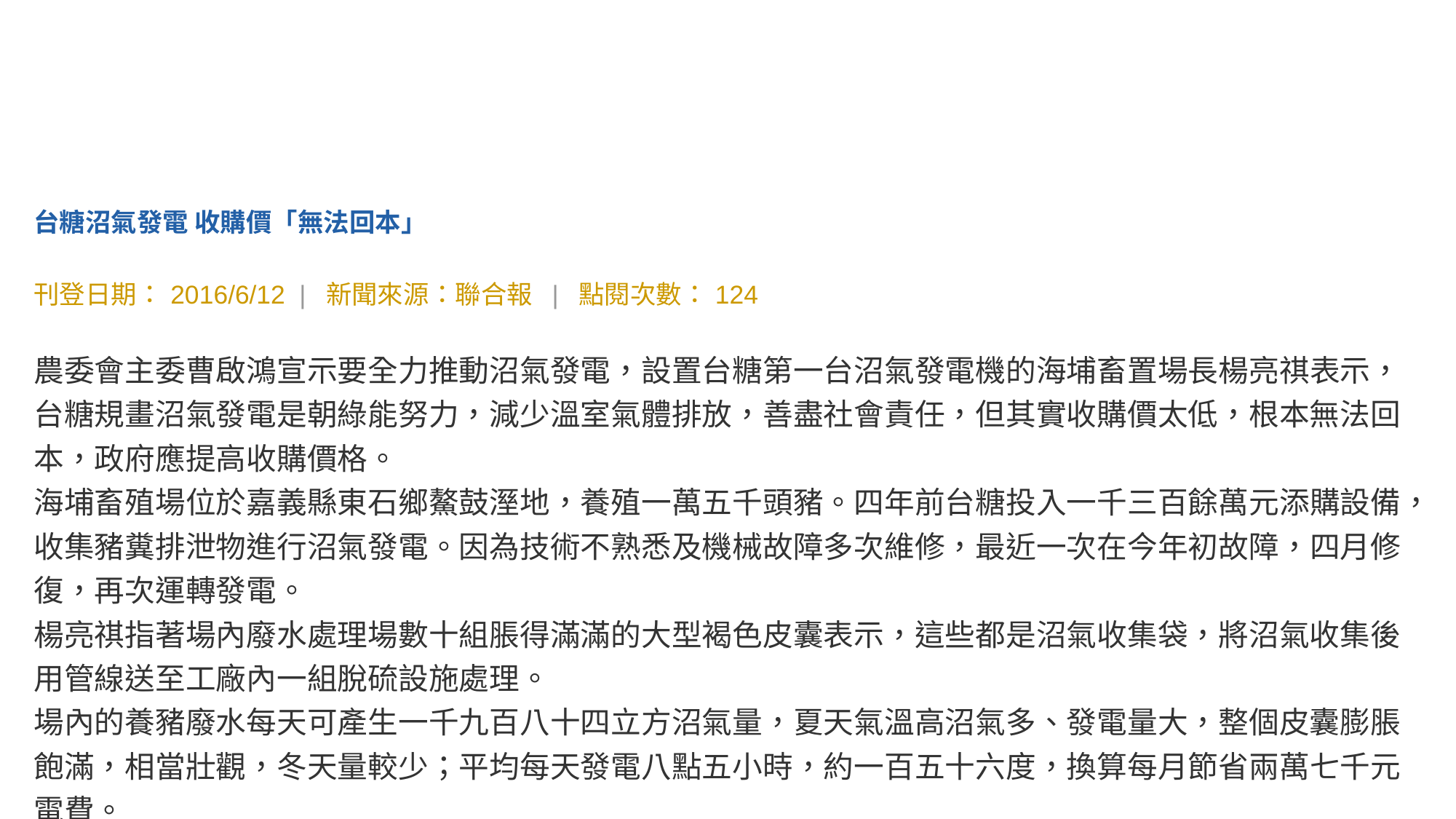

#
| 台糖沼氣發電 收購價「無法回本」 |
| --- |
|  |
| 刊登日期：2016/6/12  |  新聞來源：聯合報  |  點閱次數：124 |
|  |
| 農委會主委曹啟鴻宣示要全力推動沼氣發電，設置台糖第一台沼氣發電機的海埔畜置場長楊亮祺表示，台糖規畫沼氣發電是朝綠能努力，減少溫室氣體排放，善盡社會責任，但其實收購價太低，根本無法回本，政府應提高收購價格。 海埔畜殖場位於嘉義縣東石鄉鰲鼓溼地，養殖一萬五千頭豬。四年前台糖投入一千三百餘萬元添購設備，收集豬糞排泄物進行沼氣發電。因為技術不熟悉及機械故障多次維修，最近一次在今年初故障，四月修復，再次運轉發電。 楊亮祺指著場內廢水處理場數十組脹得滿滿的大型褐色皮囊表示，這些都是沼氣收集袋，將沼氣收集後用管線送至工廠內一組脫硫設施處理。 場內的養豬廢水每天可產生一千九百八十四立方沼氣量，夏天氣溫高沼氣多、發電量大，整個皮囊膨脹飽滿，相當壯觀，冬天量較少；平均每天發電八點五小時，約一百五十六度，換算每月節省兩萬七千元電費。 楊亮祺表示，沼氣發電並無法完全取代畜殖場用電，公司內部曾經討論是否要在養豬場屋頂設置太陽能發電設備，但是畜殖場為早期老舊建物，如果要加裝太陽能板，建築安全、法規仍有疑慮。 |